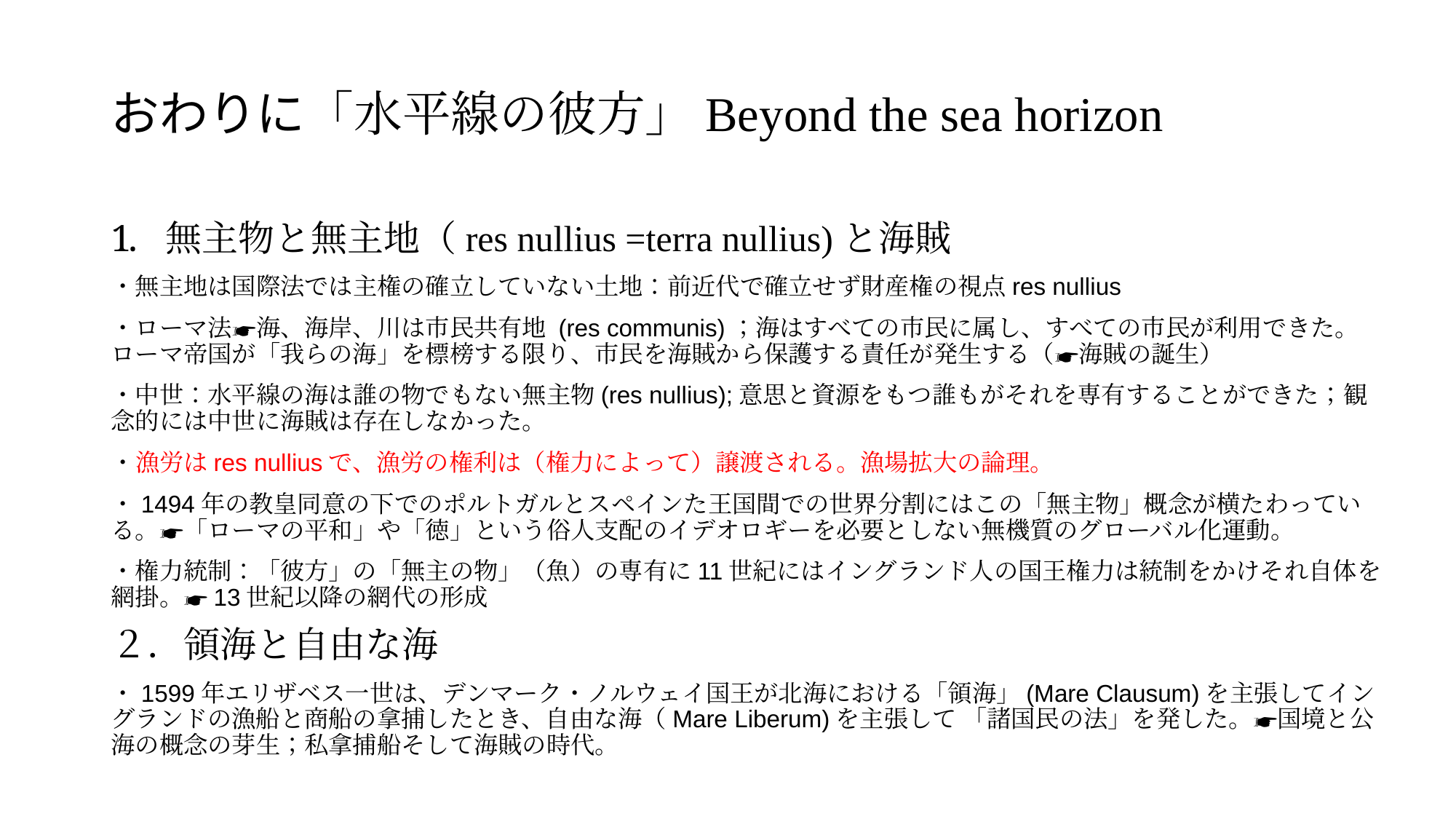

# おわりに「水平線の彼方」Beyond the sea horizon
無主物と無主地（res nullius =terra nullius)と海賊
・無主地は国際法では主権の確立していない土地：前近代で確立せず財産権の視点res nullius
・ローマ法☛海、海岸、川は市民共有地 (res communis)；海はすべての市民に属し、すべての市民が利用できた。ローマ帝国が「我らの海」を標榜する限り、市民を海賊から保護する責任が発生する（☛海賊の誕生）
・中世：水平線の海は誰の物でもない無主物(res nullius);意思と資源をもつ誰もがそれを専有することができた；観念的には中世に海賊は存在しなかった。
・漁労はres nulliusで、漁労の権利は（権力によって）譲渡される。漁場拡大の論理。
・1494年の教皇同意の下でのポルトガルとスペインた王国間での世界分割にはこの「無主物」概念が横たわっている。☛「ローマの平和」や「徳」という俗人支配のイデオロギーを必要としない無機質のグローバル化運動。
・権力統制：「彼方」の「無主の物」（魚）の専有に11世紀にはイングランド人の国王権力は統制をかけそれ自体を網掛。☛13世紀以降の網代の形成
２．領海と自由な海
・1599年エリザベス一世は、デンマーク・ノルウェイ国王が北海における「領海」(Mare Clausum)を主張してイングランドの漁船と商船の拿捕したとき、自由な海（Mare Liberum)を主張して 「諸国民の法」を発した。☛国境と公海の概念の芽生；私拿捕船そして海賊の時代。